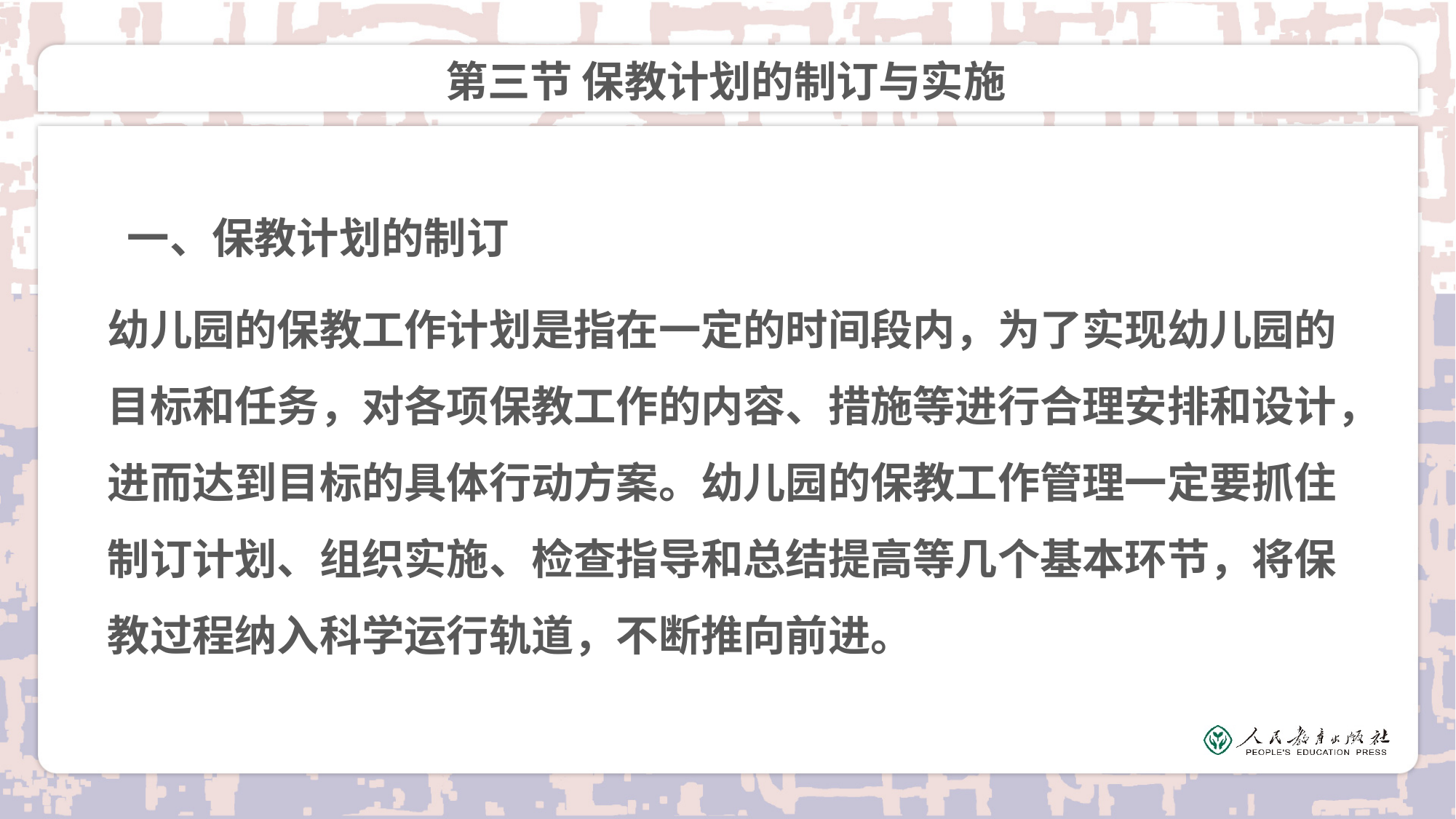

# 第三节 保教计划的制订与实施
 一、保教计划的制订
幼儿园的保教工作计划是指在一定的时间段内，为了实现幼儿园的目标和任务，对各项保教工作的内容、措施等进行合理安排和设计，进而达到目标的具体行动方案。幼儿园的保教工作管理一定要抓住制订计划、组织实施、检查指导和总结提高等几个基本环节，将保教过程纳入科学运行轨道，不断推向前进。